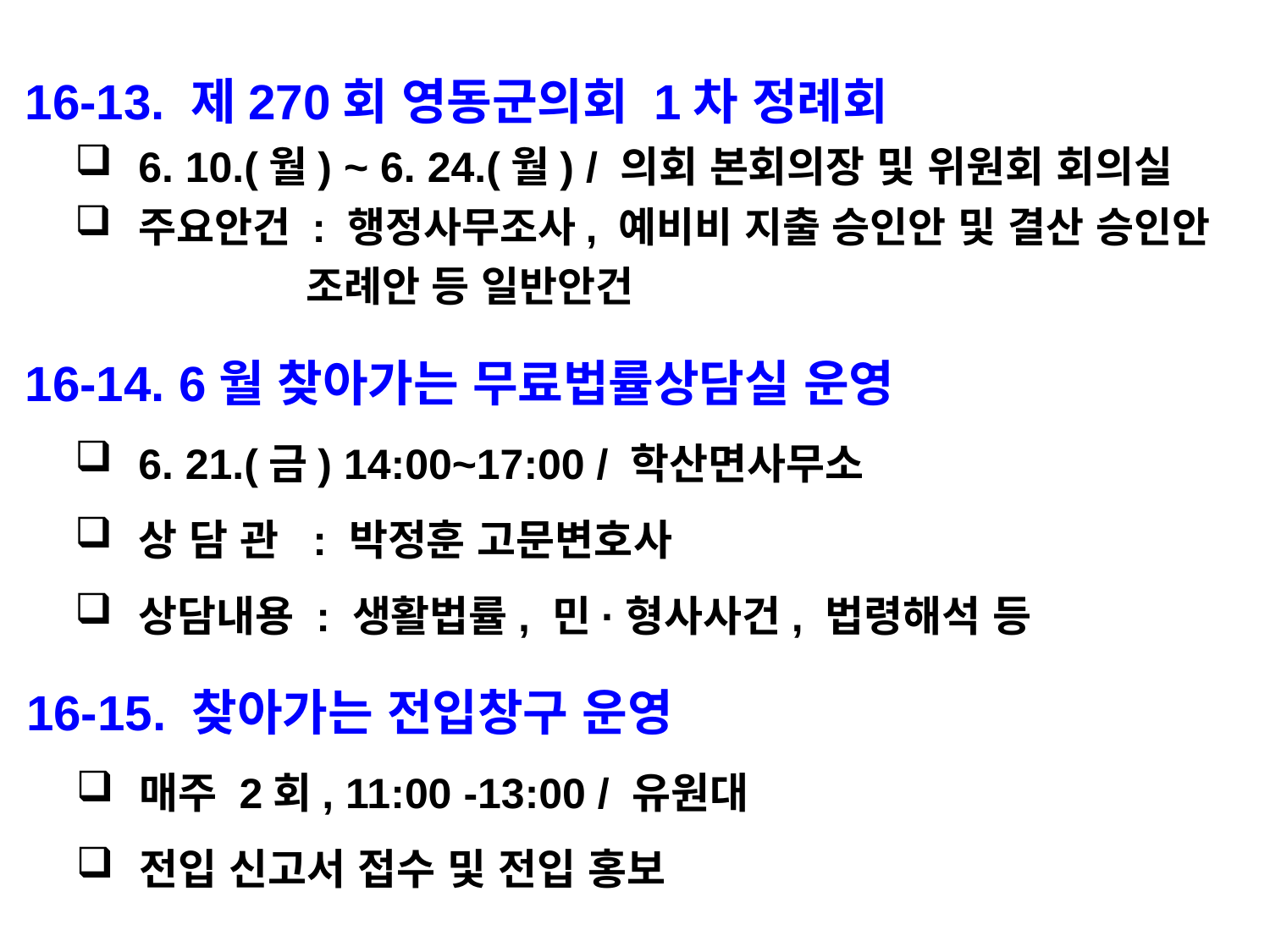

16-13. 제270회 영동군의회 1차 정례회
6. 10.(월) ~ 6. 24.(월) / 의회 본회의장 및 위원회 회의실
주요안건 : 행정사무조사, 예비비 지출 승인안 및 결산 승인안
                   조례안 등 일반안건

 16-14. 6월 찾아가는 무료법률상담실 운영
6. 21.(금) 14:00~17:00 / 학산면사무소
상 담 관  : 박정훈 고문변호사
상담내용 : 생활법률, 민·형사사건, 법령해석 등
 16-15. 찾아가는 전입창구 운영
매주 2회, 11:00 -13:00 / 유원대
전입 신고서 접수 및 전입 홍보